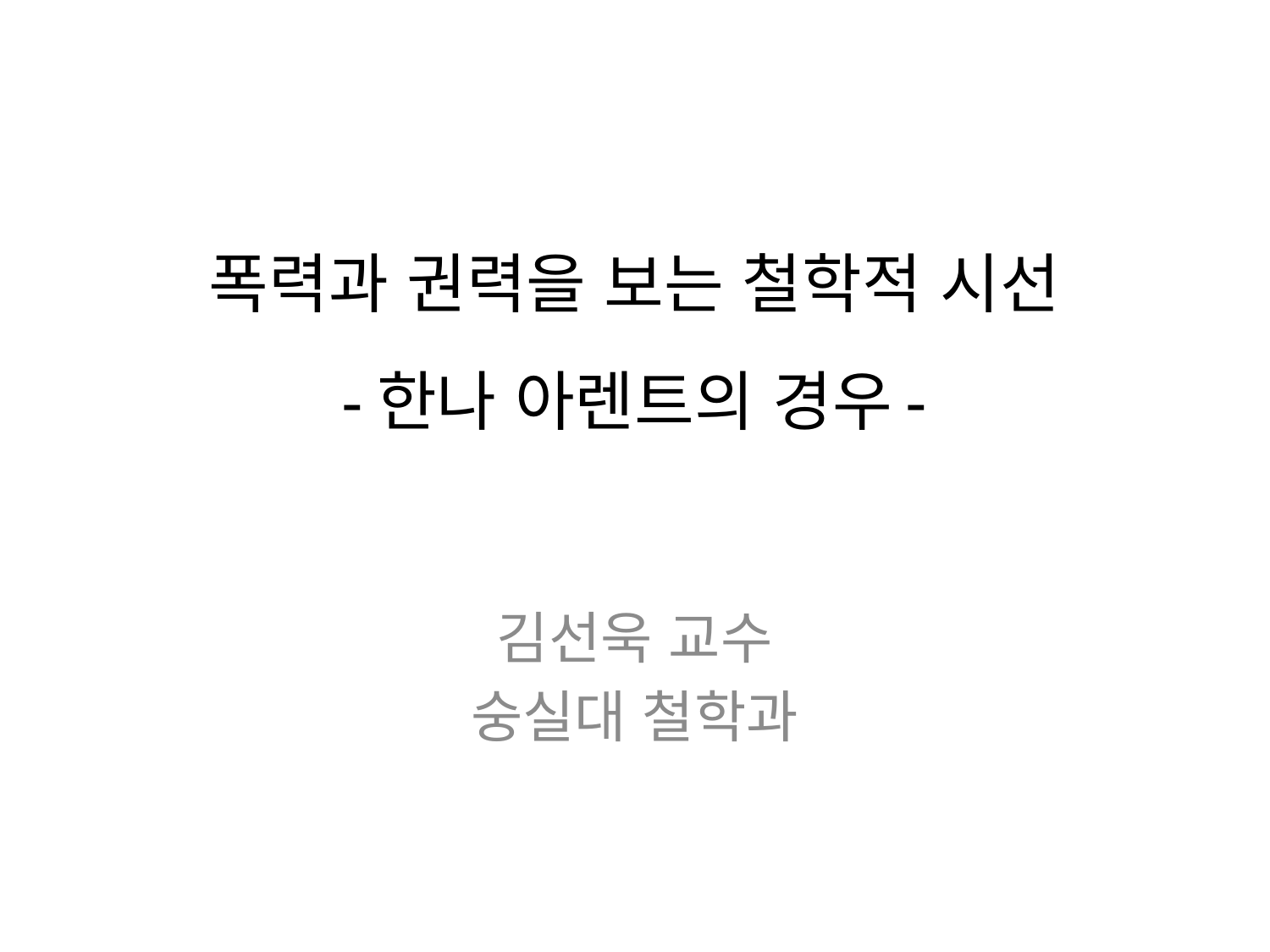

# 폭력과 권력을 보는 철학적 시선 -한나 아렌트의 경우-
김선욱 교수
숭실대 철학과